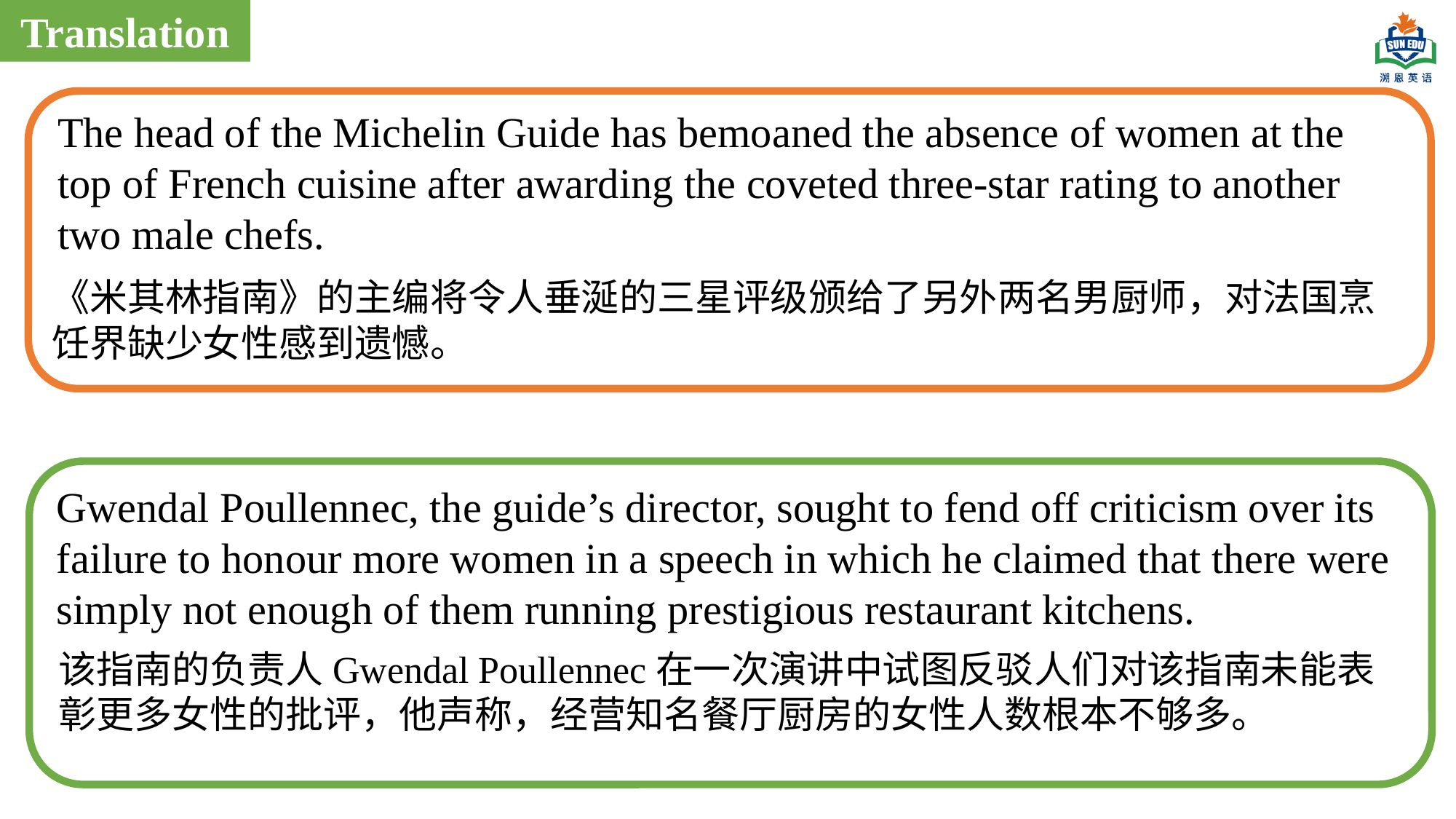

Translation

The head of the Michelin Guide has bemoaned the absence of women at the top of French cuisine after awarding the coveted three-star rating to another two male chefs.
《米其林指南》的主编将令人垂涎的三星评级颁给了另外两名男厨师，对法国烹饪界缺少女性感到遗憾。

Gwendal Poullennec, the guide’s director, sought to fend off criticism over its failure to honour more women in a speech in which he claimed that there were simply not enough of them running prestigious restaurant kitchens.
该指南的负责人Gwendal Poullennec在一次演讲中试图反驳人们对该指南未能表彰更多女性的批评，他声称，经营知名餐厅厨房的女性人数根本不够多。